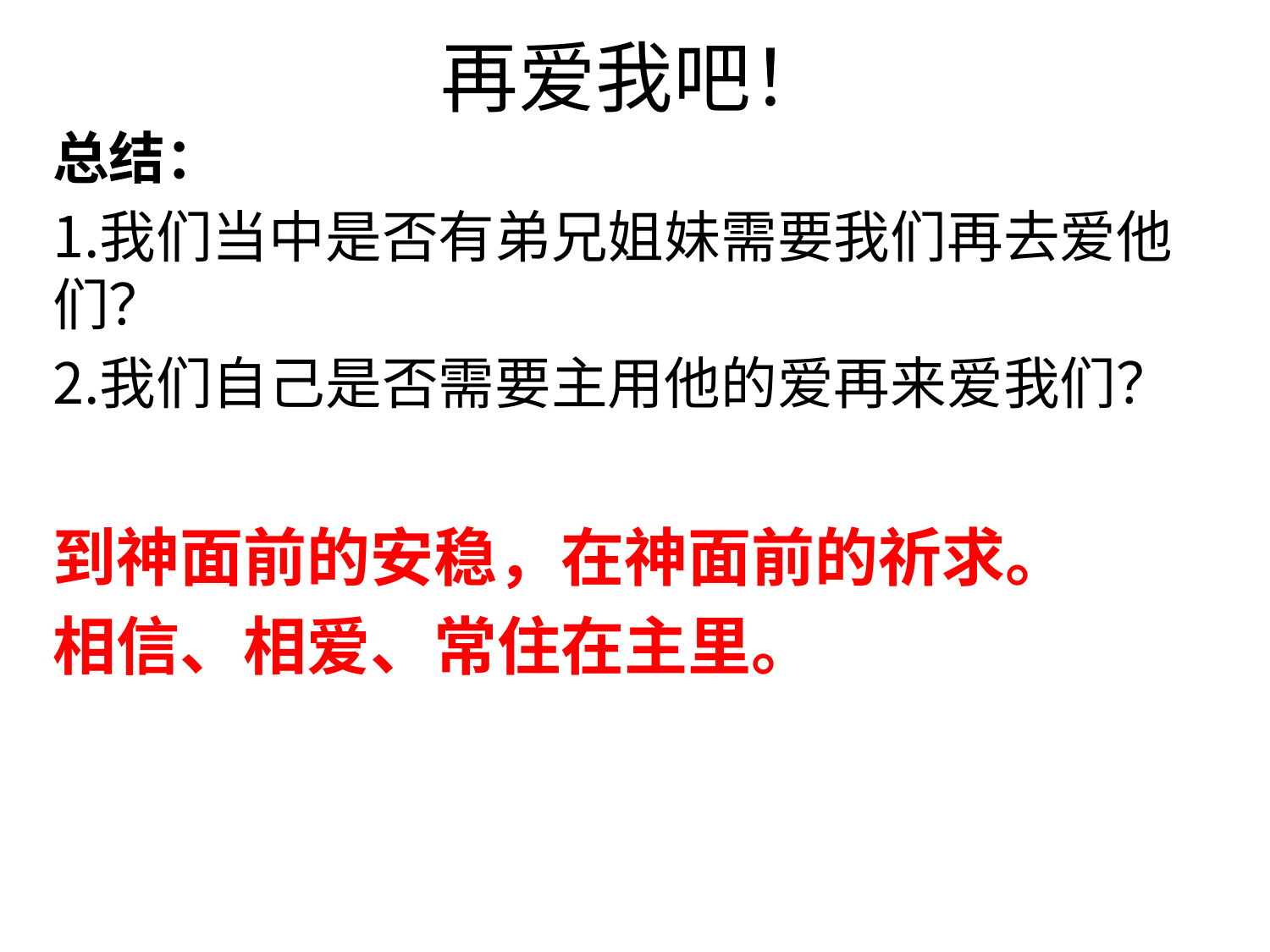

# 再爱我吧！
总结：
我们当中是否有弟兄姐妹需要我们再去爱他们？
我们自己是否需要主用他的爱再来爱我们？

到神面前的安稳，在神面前的祈求。
相信、相爱、常住在主里。